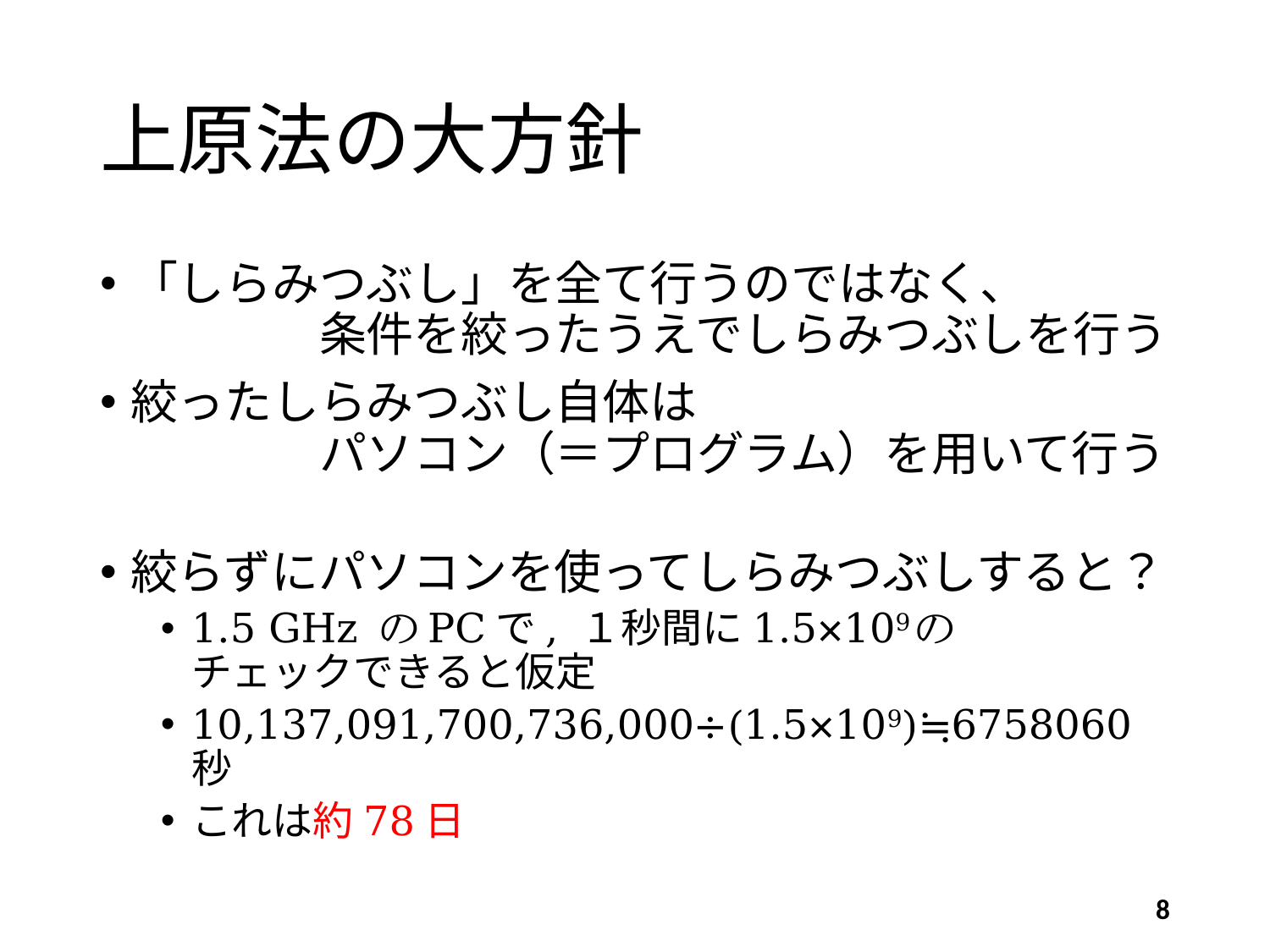

# 上原法の大方針
「しらみつぶし」を全て行うのではなく、　　　　　　　条件を絞ったうえでしらみつぶしを行う
絞ったしらみつぶし自体は　　　　　　　　　　　　　　パソコン（＝プログラム）を用いて行う
絞らずにパソコンを使ってしらみつぶしすると？
1.5 GHz のPCで, １秒間に1.5×109個の組合せを
チェックできると仮定
10,137,091,700,736,000÷(1.5×109)≒6758060秒
これは約78日
8